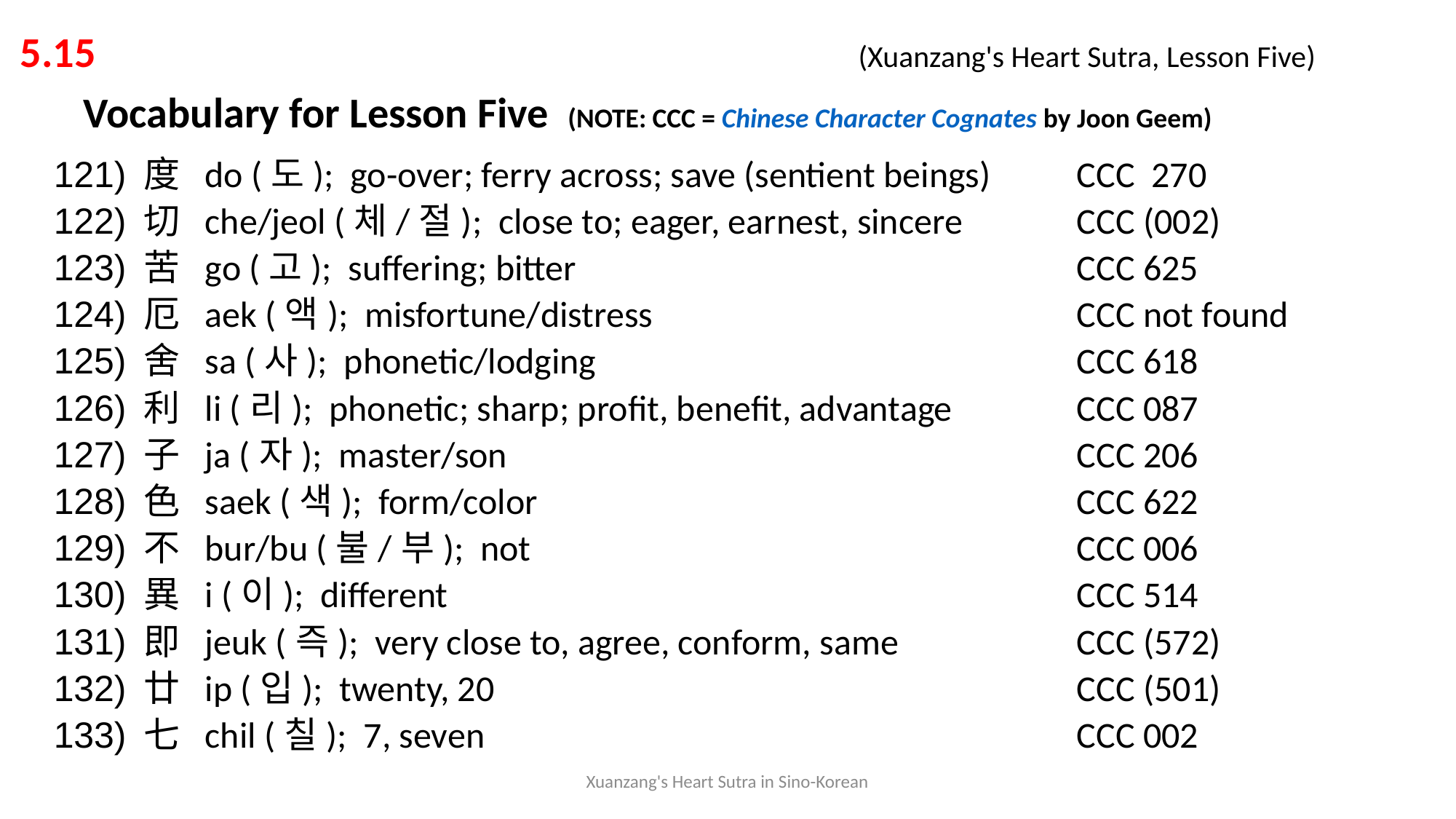

5.15                          			  	                   (Xuanzang's Heart Sutra, Lesson Five)
Vocabulary for Lesson Five  (NOTE: CCC = Chinese Character Cognates by Joon Geem)
 度  do (도);  go-over; ferry across; save (sentient beings) 	CCC  270
 切  che/jeol (체/절);  close to; eager, earnest, sincere   	CCC (002)
 苦  go (고);  suffering; bitter					CCC 625
 厄  aek (액);  misfortune/distress				CCC not found
 舍  sa (사);  phonetic/lodging					CCC 618
 利  li (리);  phonetic; sharp; profit, benefit, advantage		CCC 087
 子  ja (자);  master/son						CCC 206
 色  saek (색);  form/color					CCC 622
 不  bur/bu (불/부);  not						CCC 006
 異  i (이);  different						CCC 514
 即  jeuk (즉);  very close to, agree, conform, same		CCC (572)
 廿  ip (입);  twenty, 20						CCC (501)
 七  chil (칠);  7, seven						CCC 002
Xuanzang's Heart Sutra in Sino-Korean